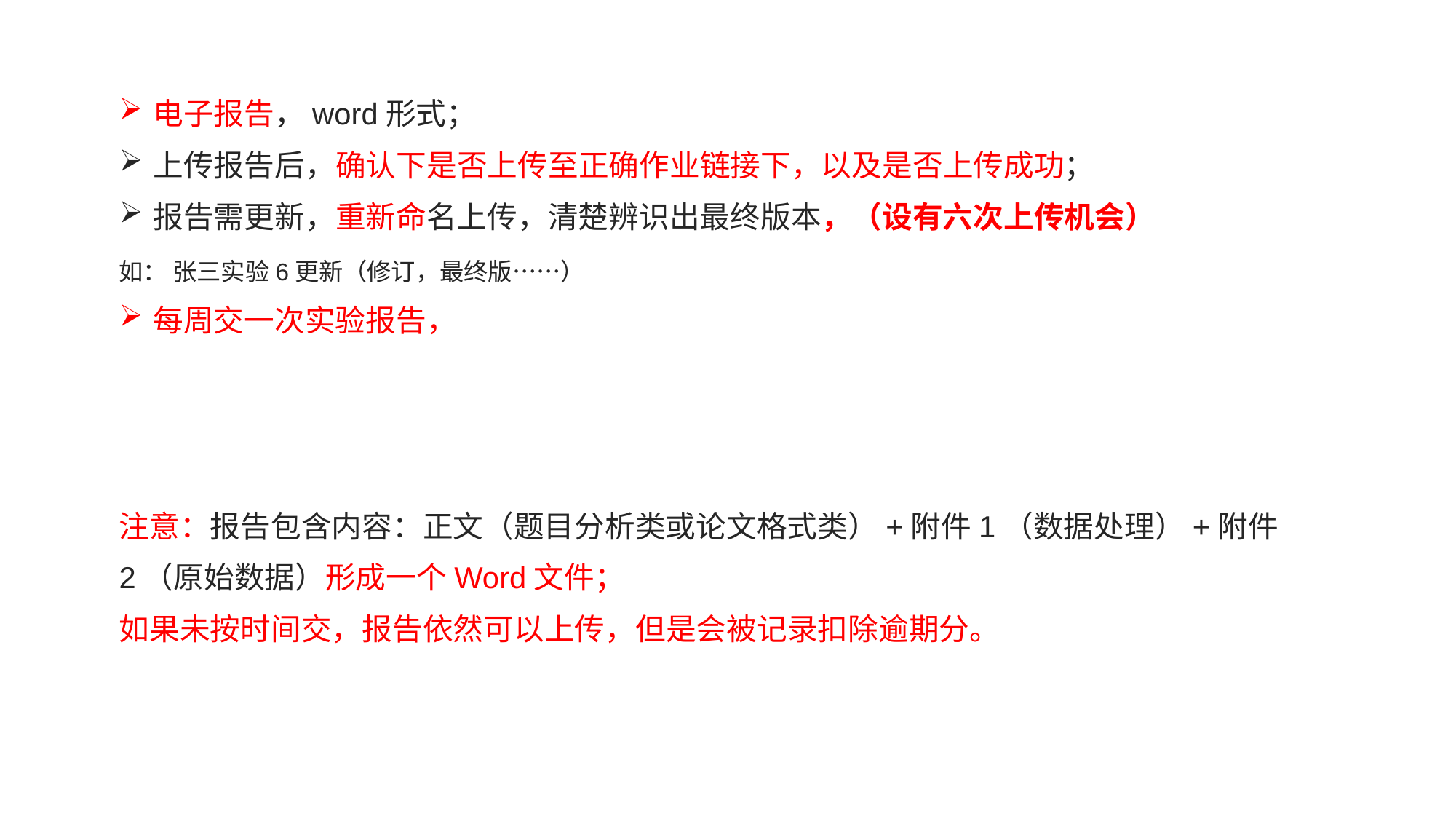

电子报告，word形式；
上传报告后，确认下是否上传至正确作业链接下，以及是否上传成功；
报告需更新，重新命名上传，清楚辨识出最终版本，（设有六次上传机会）
如： 张三实验6更新（修订，最终版……）
每周交一次实验报告，

注意：报告包含内容：正文（题目分析类或论文格式类）+附件1（数据处理）+附件2（原始数据）形成一个Word文件；
如果未按时间交，报告依然可以上传，但是会被记录扣除逾期分。